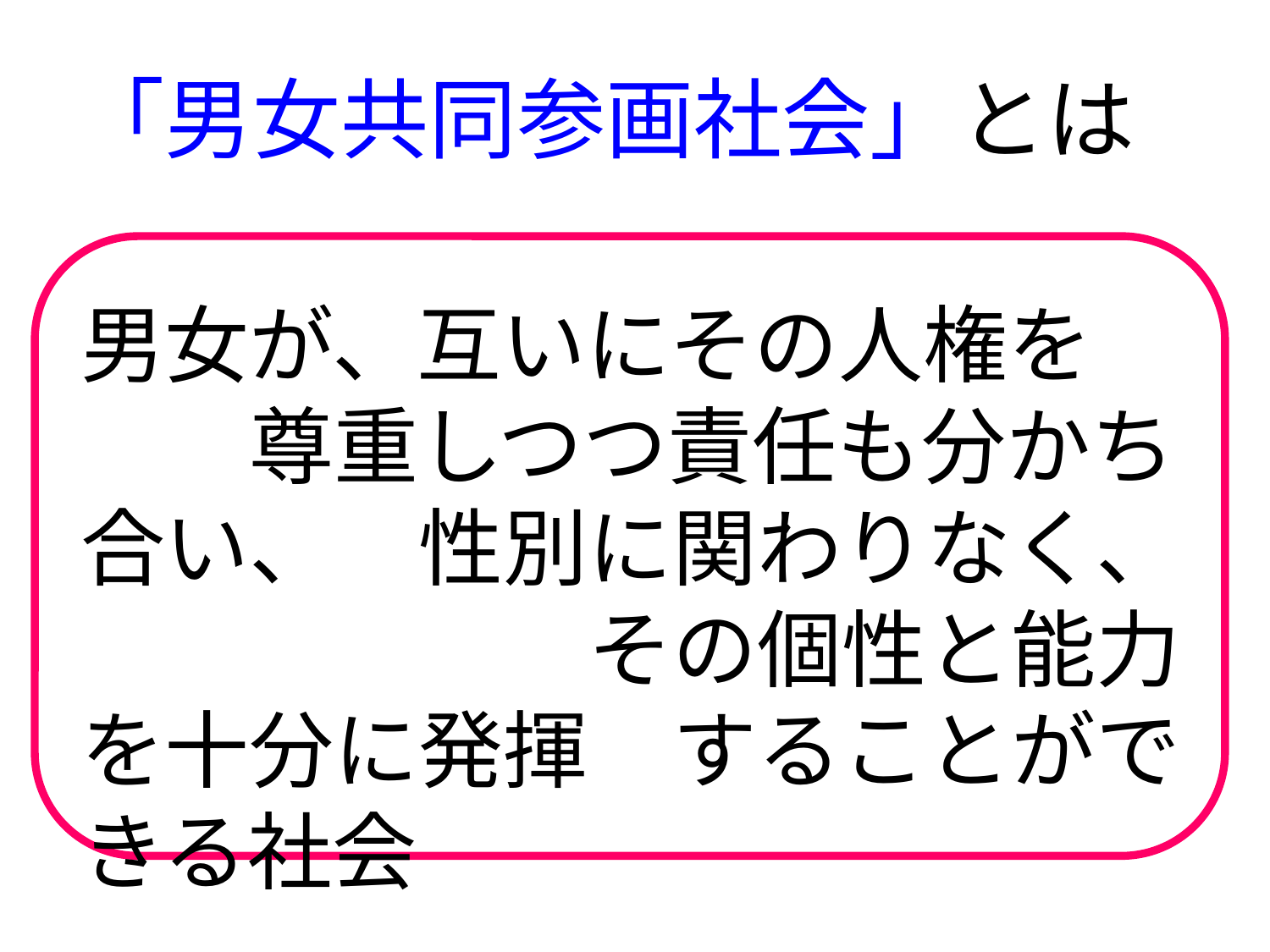

# 「男女共同参画社会」とは

男女が、互いにその人権を　　　尊重しつつ責任も分かち合い、　性別に関わりなく、　　　　　　その個性と能力を十分に発揮　することができる社会